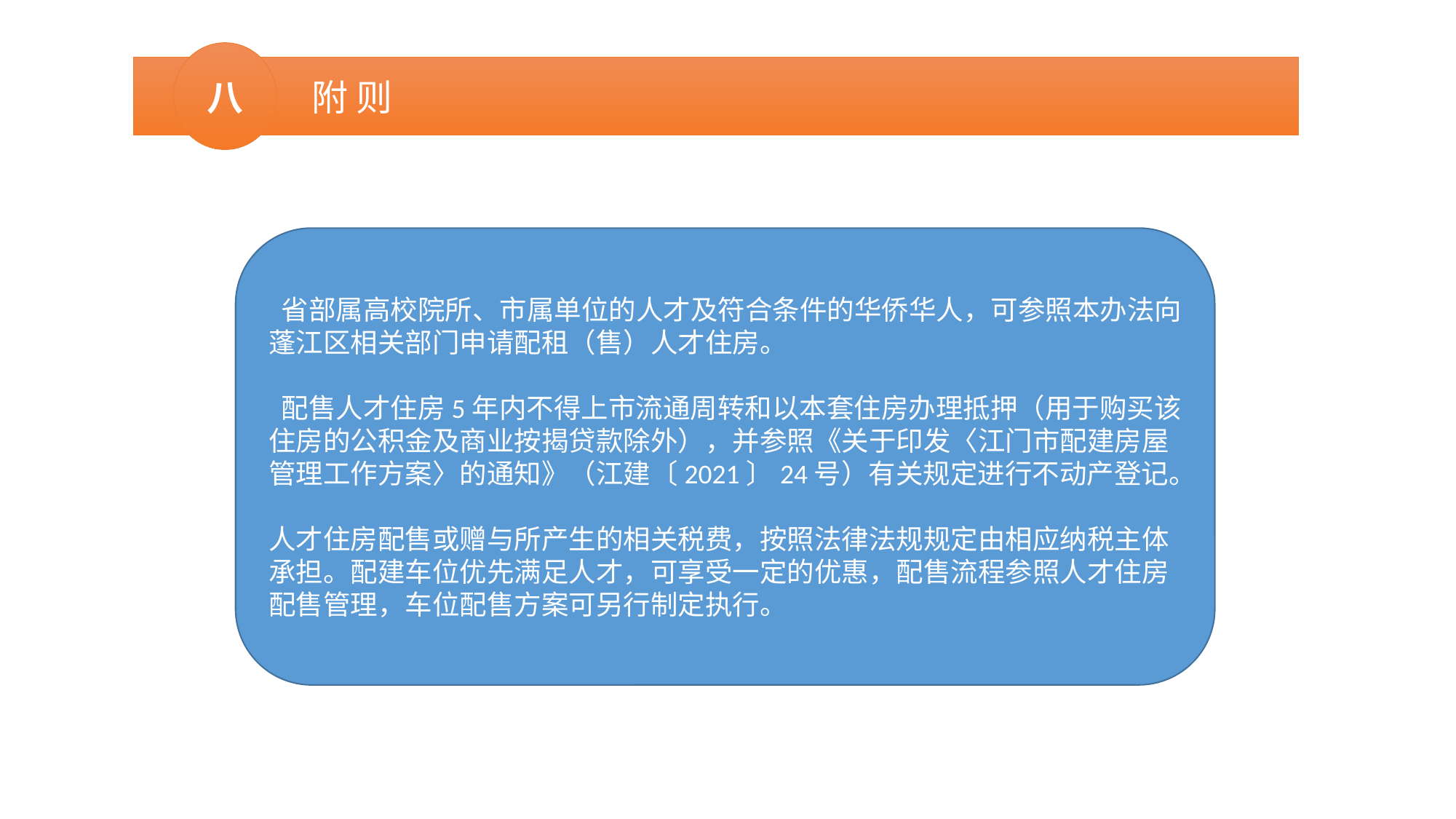

八
                          附 则

 基本举措
 省部属高校院所、市属单位的人才及符合条件的华侨华人，可参照本办法向蓬江区相关部门申请配租（售）人才住房。

 配售人才住房5年内不得上市流通周转和以本套住房办理抵押（用于购买该住房的公积金及商业按揭贷款除外），并参照《关于印发〈江门市配建房屋管理工作方案〉的通知》（江建〔2021〕24号）有关规定进行不动产登记。

人才住房配售或赠与所产生的相关税费，按照法律法规规定由相应纳税主体承担。配建车位优先满足人才，可享受一定的优惠，配售流程参照人才住房配售管理，车位配售方案可另行制定执行。